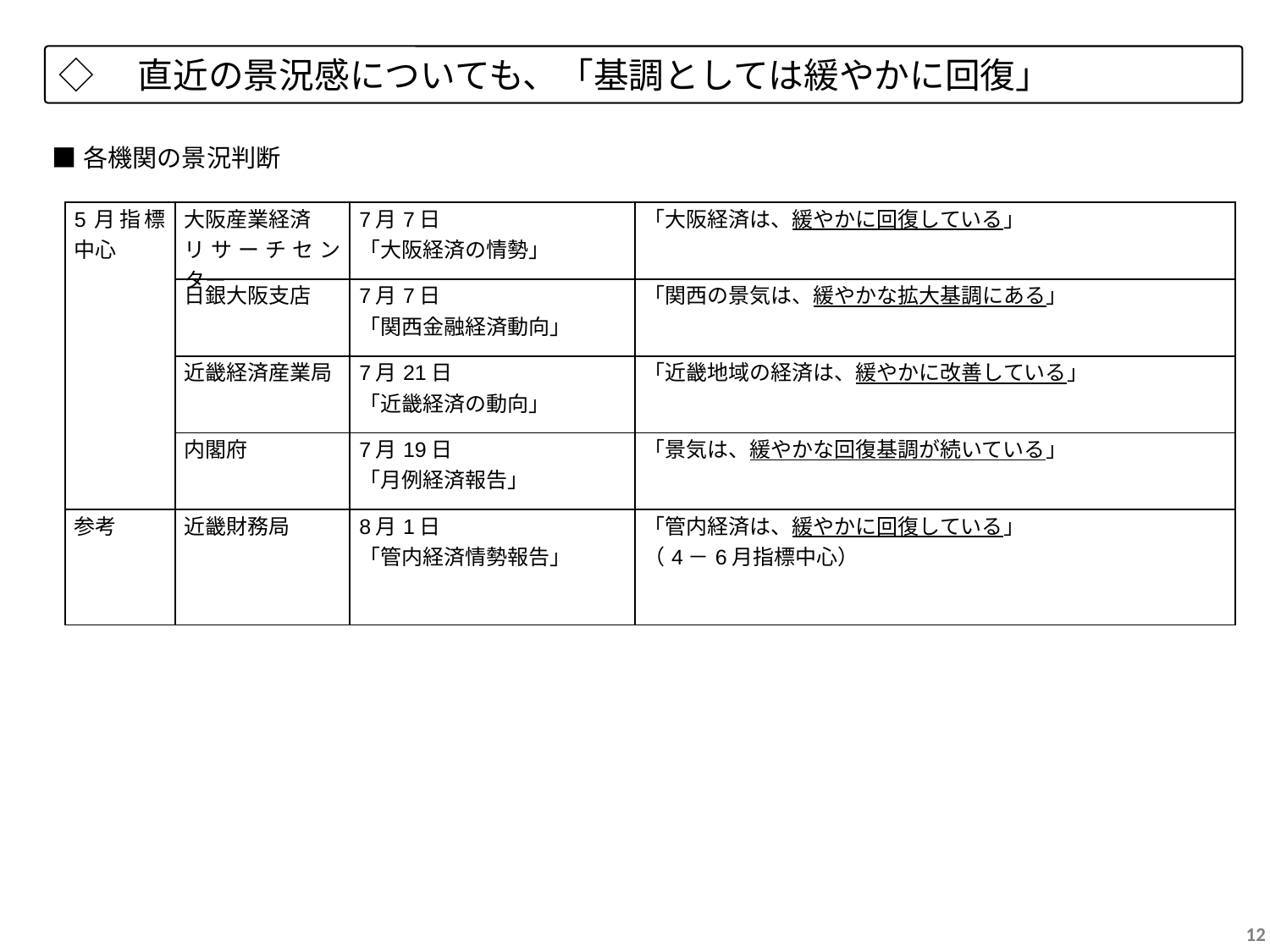

◇　直近の景況感についても、「基調としては緩やかに回復」
■各機関の景況判断
| 5月指標中心 | 大阪産業経済 リサーチセンター | 7月7日 「大阪経済の情勢」 | 「大阪経済は、緩やかに回復している」 |
| --- | --- | --- | --- |
|  | 日銀大阪支店 | 7月7日 「関西金融経済動向」 | 「関西の景気は、緩やかな拡大基調にある」 |
|  | 近畿経済産業局 | 7月21日 「近畿経済の動向」 | 「近畿地域の経済は、緩やかに改善している」 |
|  | 内閣府 | 7月19日 「月例経済報告」 | 「景気は、緩やかな回復基調が続いている」 |
| 参考 | 近畿財務局 | 8月1日 「管内経済情勢報告」 | 「管内経済は、緩やかに回復している」 （4－6月指標中心） |
12